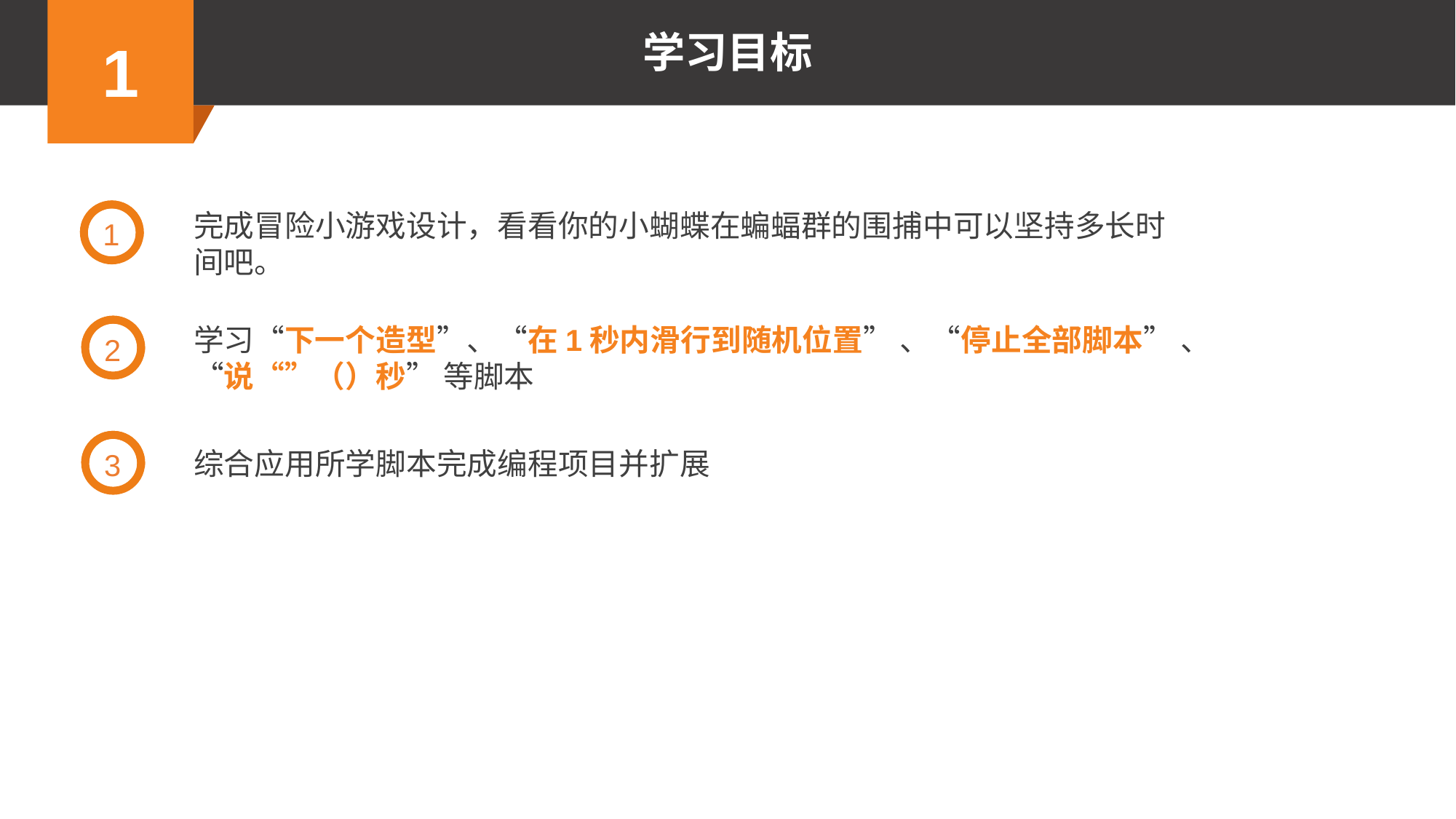

1
完成冒险小游戏设计，看看你的小蝴蝶在蝙蝠群的围捕中可以坚持多长时间吧。

2
学习“下一个造型”、“在1秒内滑行到随机位置” 、“停止全部脚本” 、“说“”（）秒” 等脚本

3
综合应用所学脚本完成编程项目并扩展